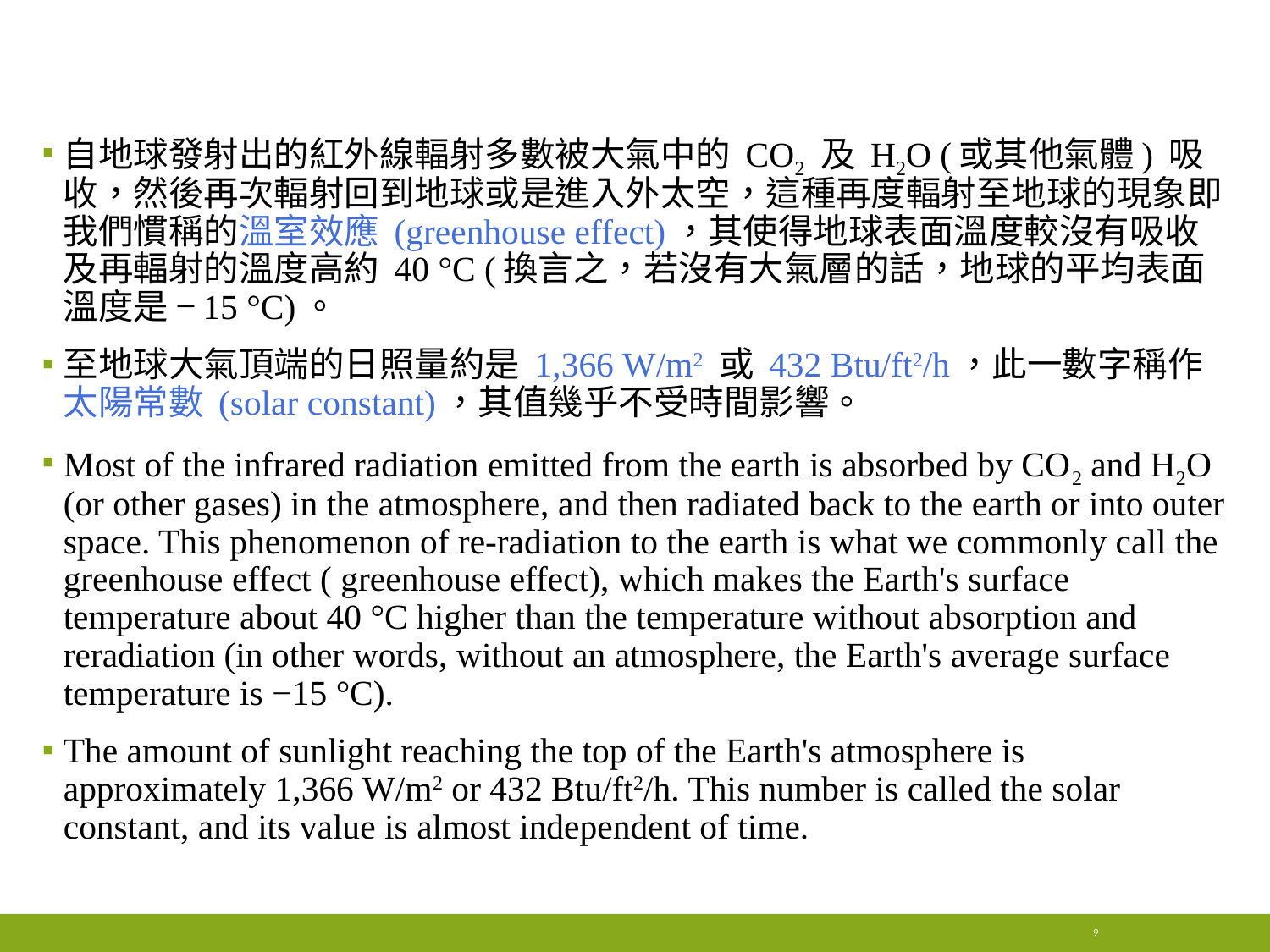

#
自地球發射出的紅外線輻射多數被大氣中的 CO2 及 H2O (或其他氣體) 吸收，然後再次輻射回到地球或是進入外太空，這種再度輻射至地球的現象即我們慣稱的溫室效應 (greenhouse effect)，其使得地球表面溫度較沒有吸收及再輻射的溫度高約 40 °C (換言之，若沒有大氣層的話，地球的平均表面溫度是 −15 °C)。
至地球大氣頂端的日照量約是 1,366 W/m2 或 432 Btu/ft2/h，此一數字稱作太陽常數 (solar constant)，其值幾乎不受時間影響。
Most of the infrared radiation emitted from the earth is absorbed by CO2 and H2O (or other gases) in the atmosphere, and then radiated back to the earth or into outer space. This phenomenon of re-radiation to the earth is what we commonly call the greenhouse effect ( greenhouse effect), which makes the Earth's surface temperature about 40 °C higher than the temperature without absorption and reradiation (in other words, without an atmosphere, the Earth's average surface temperature is −15 °C).
The amount of sunlight reaching the top of the Earth's atmosphere is approximately 1,366 W/m2 or 432 Btu/ft2/h. This number is called the solar constant, and its value is almost independent of time.
9